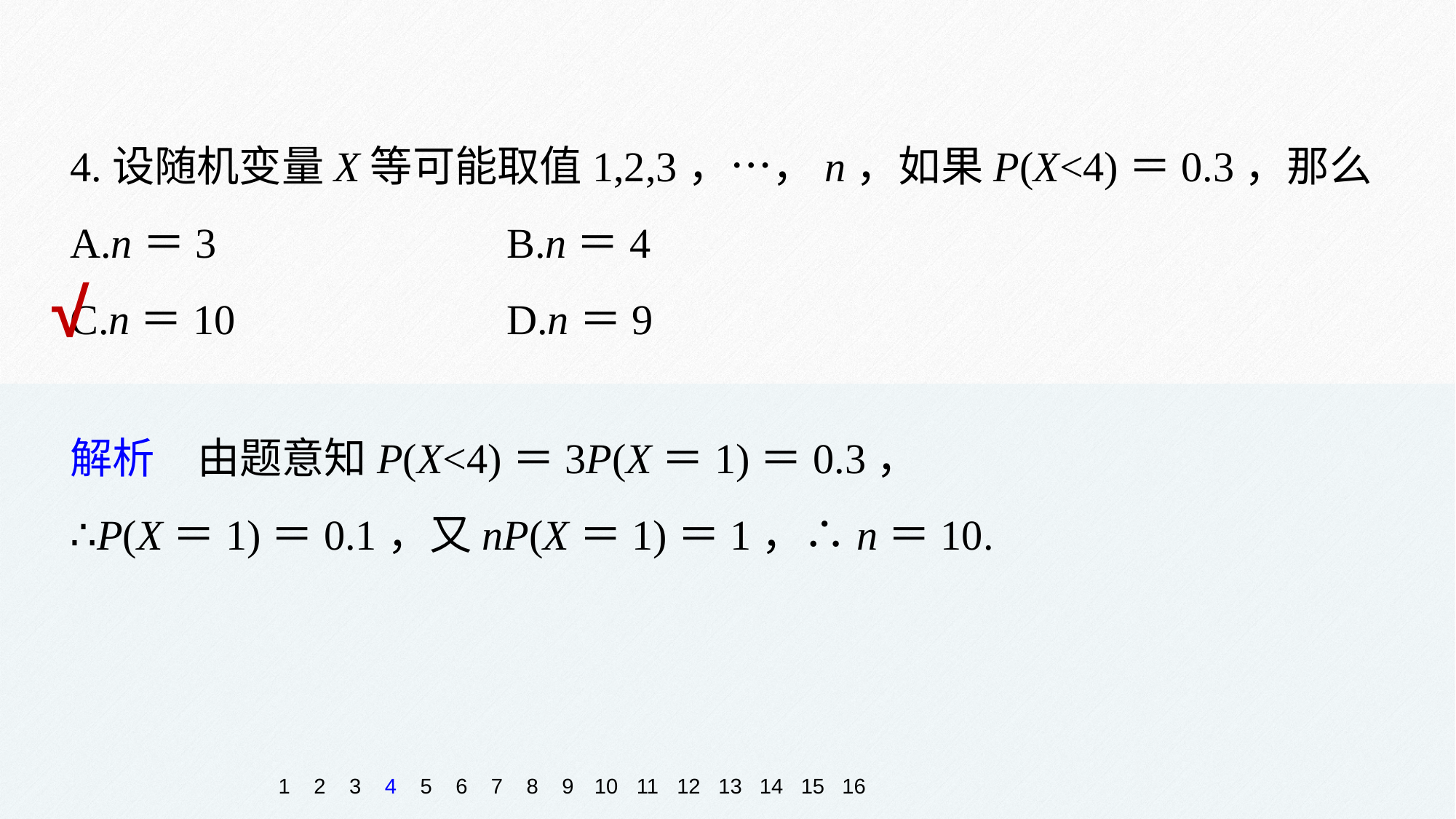

4.设随机变量X等可能取值1,2,3，…，n，如果P(X<4)＝0.3，那么
A.n＝3  			B.n＝4
C.n＝10  			D.n＝9
√
解析　由题意知P(X<4)＝3P(X＝1)＝0.3，
∴P(X＝1)＝0.1，又nP(X＝1)＝1，∴n＝10.
1
2
3
4
5
6
7
8
9
10
11
12
13
14
15
16